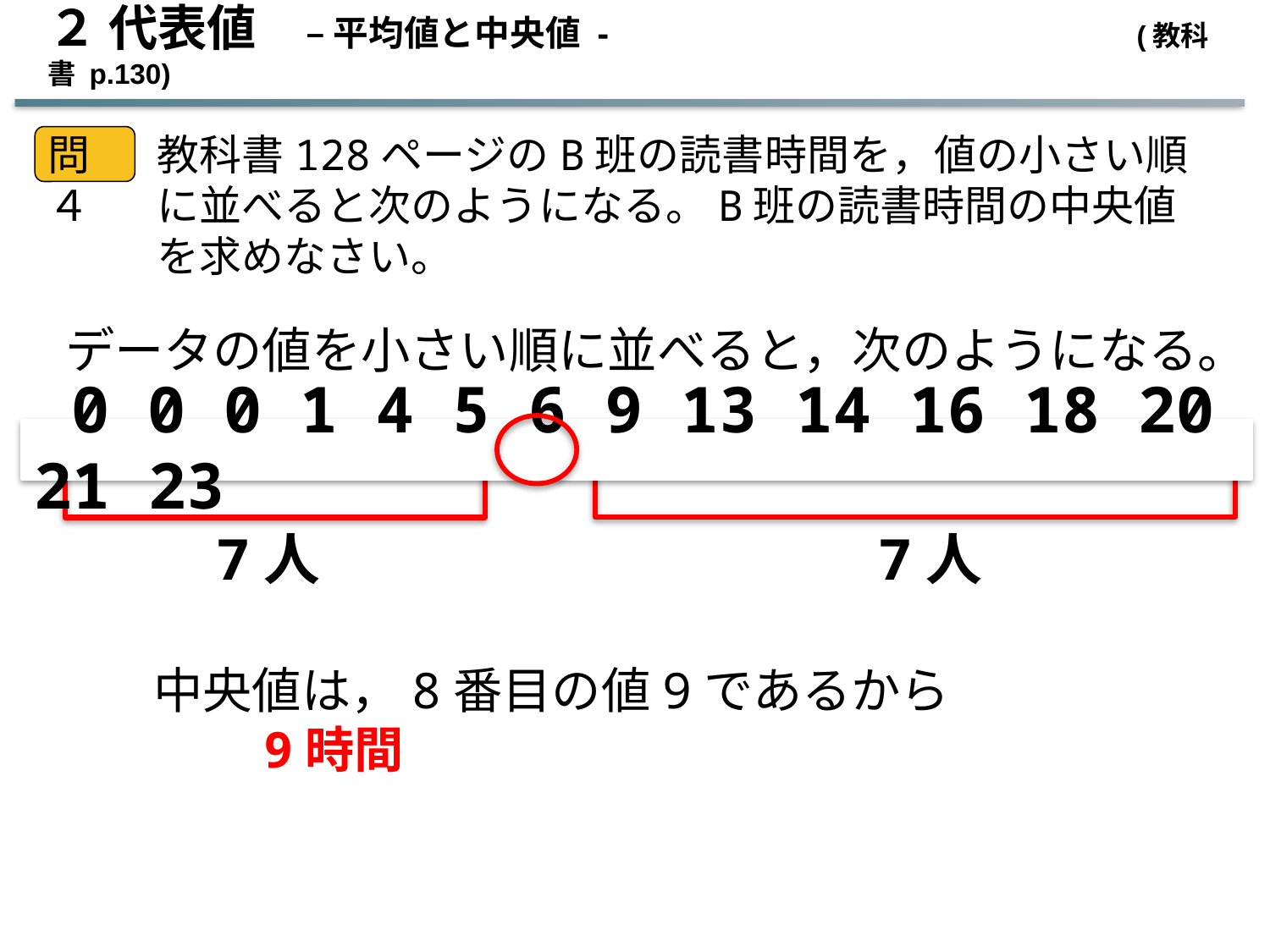

２ 代表値　– 平均値と中央値 -             　　　　　       (教科書 p.130)
問４
教科書128ページのB班の読書時間を，値の小さい順に並べると次のようになる。B班の読書時間の中央値を求めなさい。

データの値を小さい順に並べると，次のようになる。
0 0 0 1 4 5 6 9 13 14 16 18 20 21 23

7人
7人
中央値は，8番目の値9であるから
　　9時間